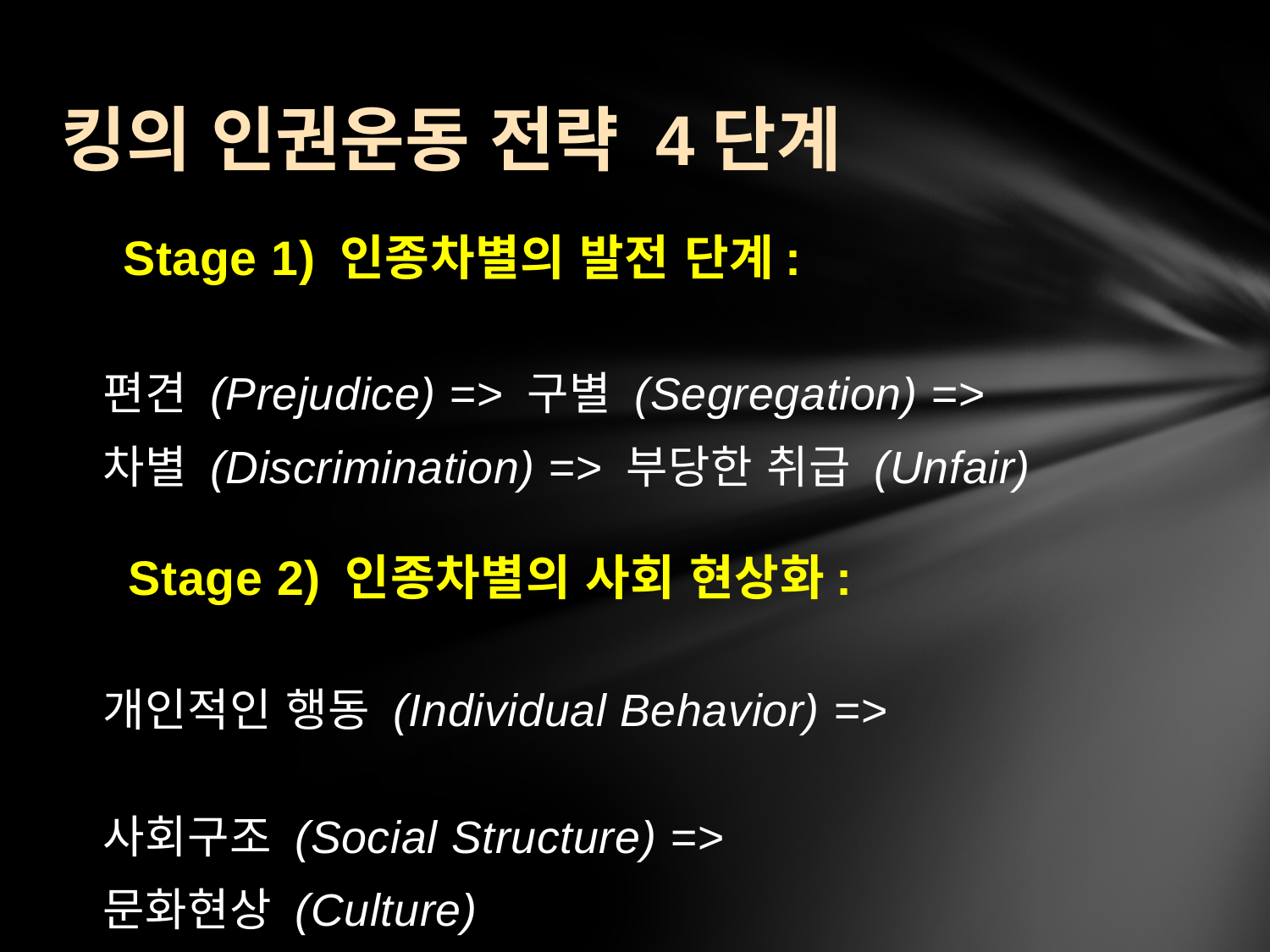

# 킹의 인권운동 전략 4단계

	Stage 1) 인종차별의 발전 단계:
		편견 (Prejudice) => 구별 (Segregation) =>
		차별 (Discrimination) => 부당한 취급 (Unfair)

	    Stage 2) 인종차별의 사회 현상화:
		개인적인 행동 (Individual Behavior) =>
		사회구조 (Social Structure) =>
		문화현상 (Culture)